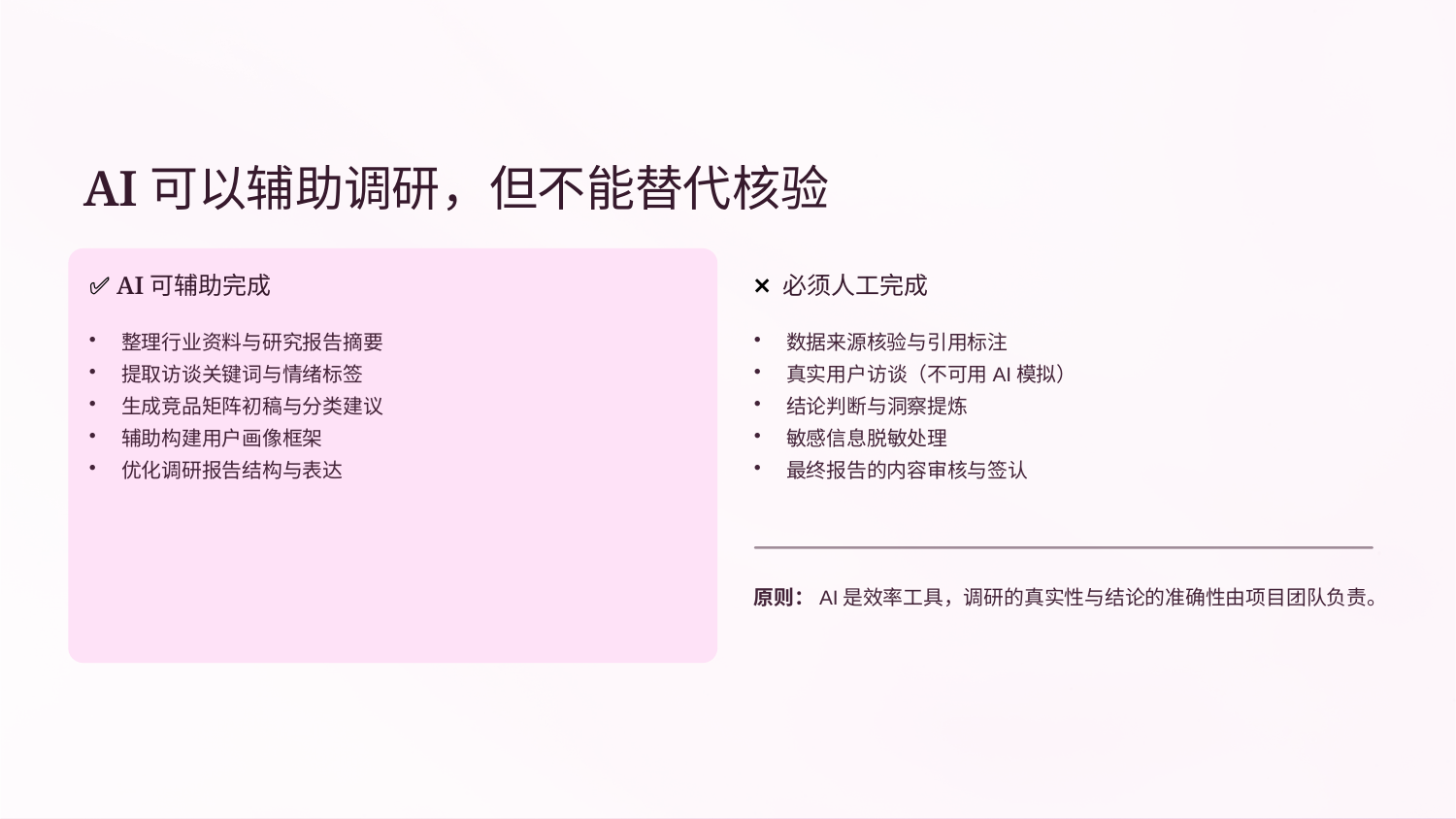

AI可以辅助调研，但不能替代核验

✅ AI可辅助完成
❌ 必须人工完成
整理行业资料与研究报告摘要
提取访谈关键词与情绪标签
生成竞品矩阵初稿与分类建议
辅助构建用户画像框架
优化调研报告结构与表达
数据来源核验与引用标注
真实用户访谈（不可用AI模拟）
结论判断与洞察提炼
敏感信息脱敏处理
最终报告的内容审核与签认

原则：AI是效率工具，调研的真实性与结论的准确性由项目团队负责。